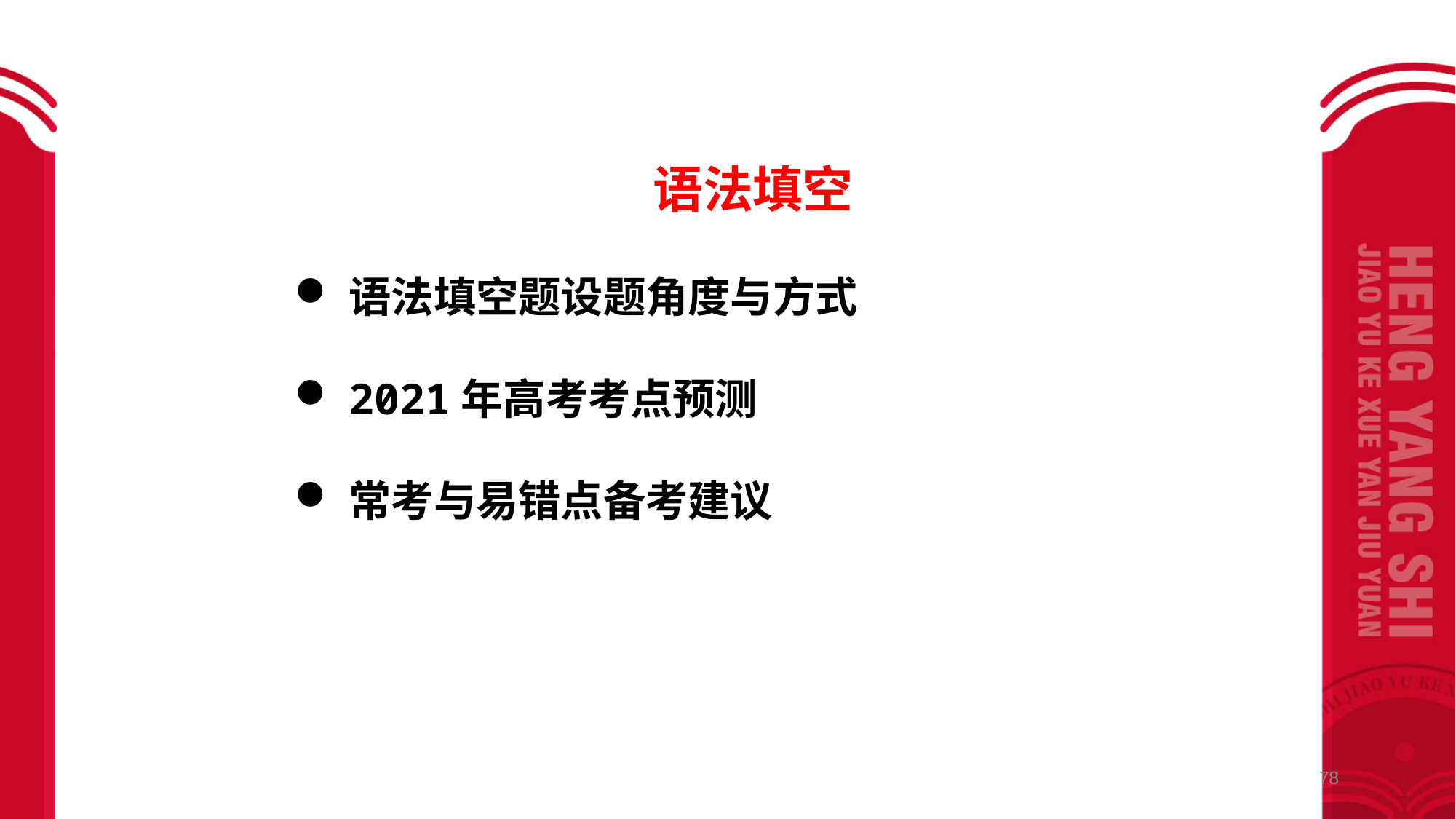

语法填空
语法填空题设题角度与方式

2021年高考考点预测

常考与易错点备考建议
78